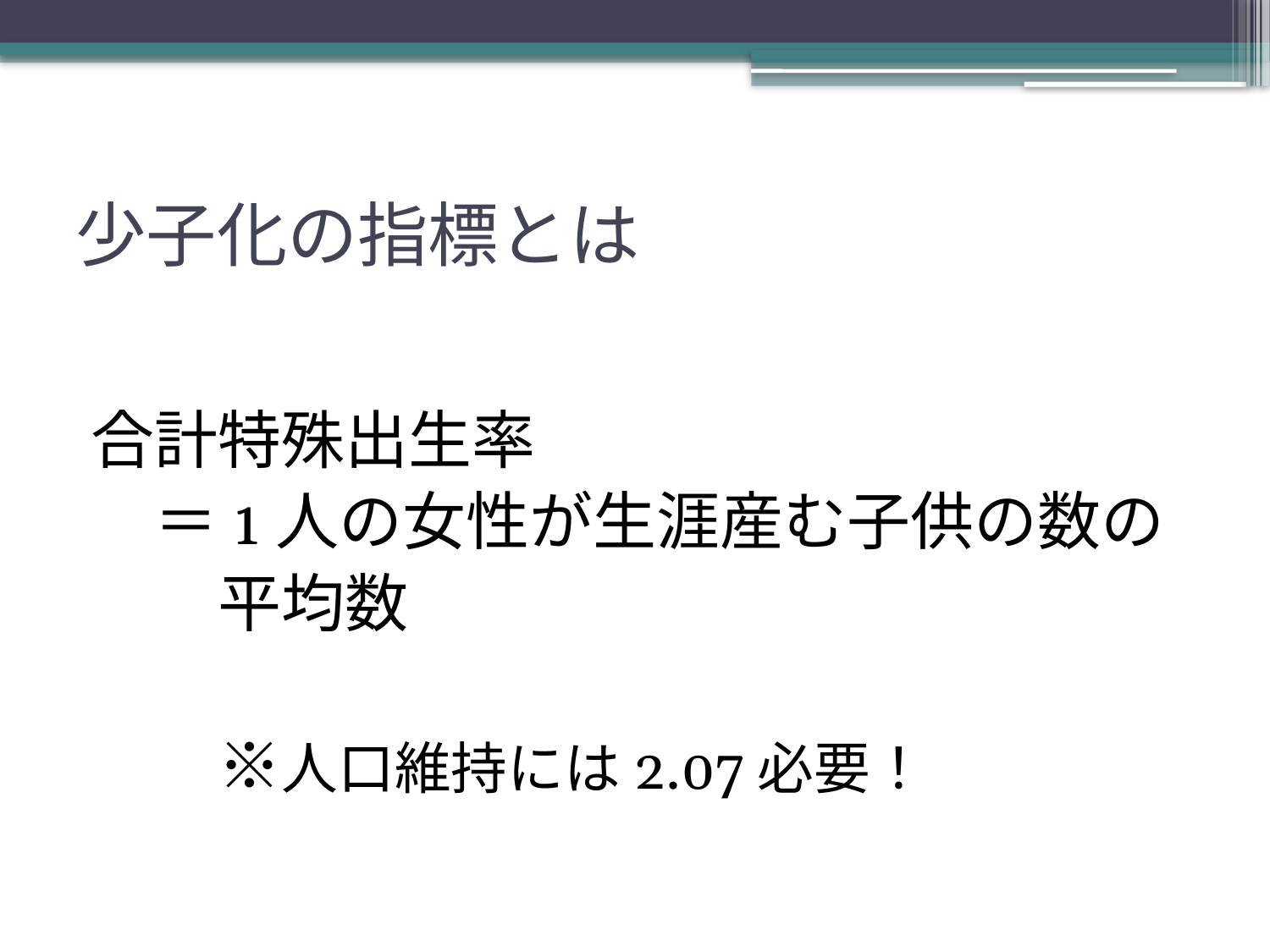

# 少子化の指標とは

合計特殊出生率
　＝1人の女性が生涯産む子供の数の
　　平均数

　　※人口維持には2.07必要！